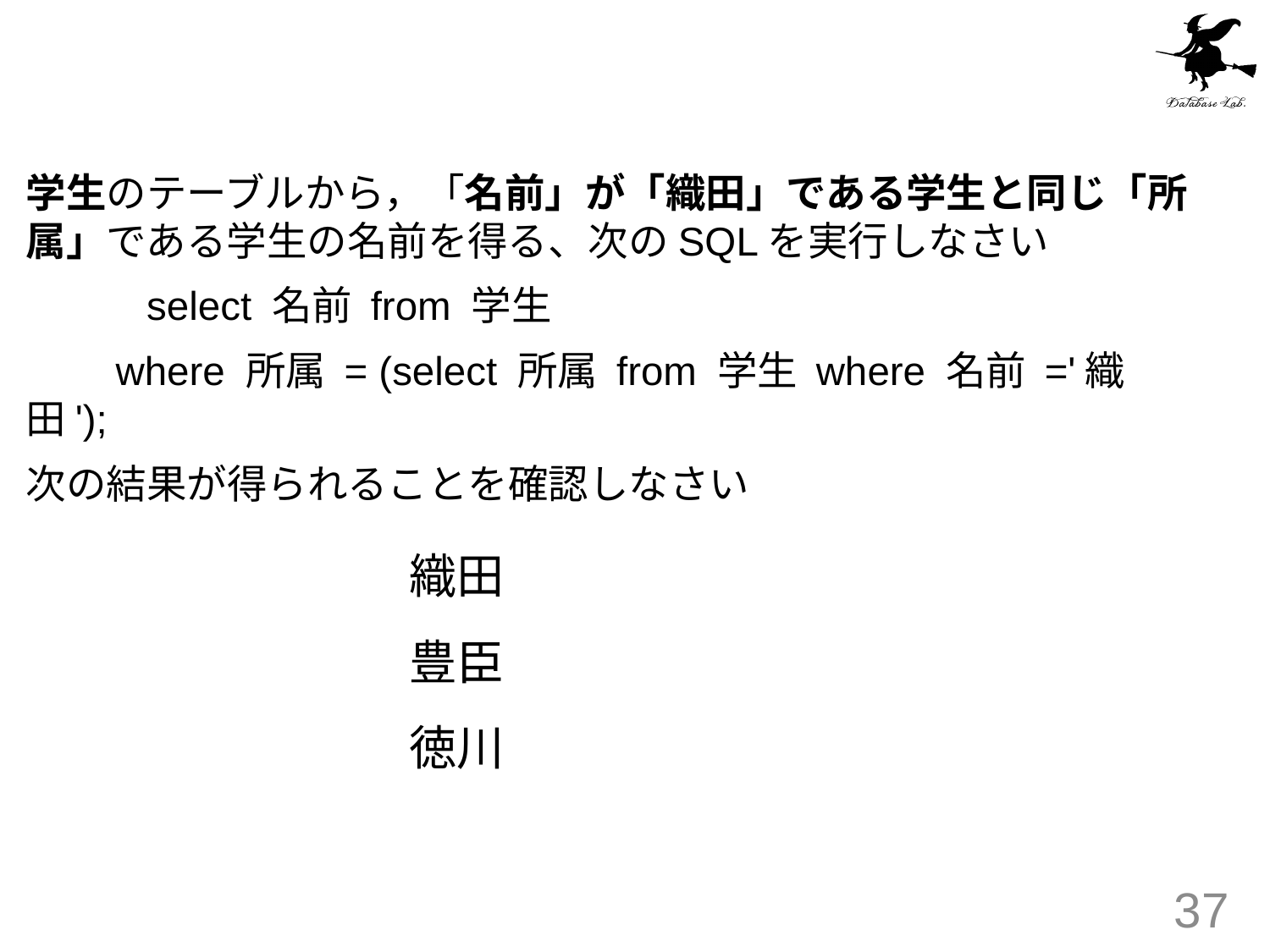

学生のテーブルから，「名前」が「織田」である学生と同じ「所属」である学生の名前を得る、次のSQLを実行しなさい
	select 名前 from 学生
        where 所属 = (select 所属 from 学生 where 名前 ='織田');
次の結果が得られることを確認しなさい

織田
豊臣
徳川
37